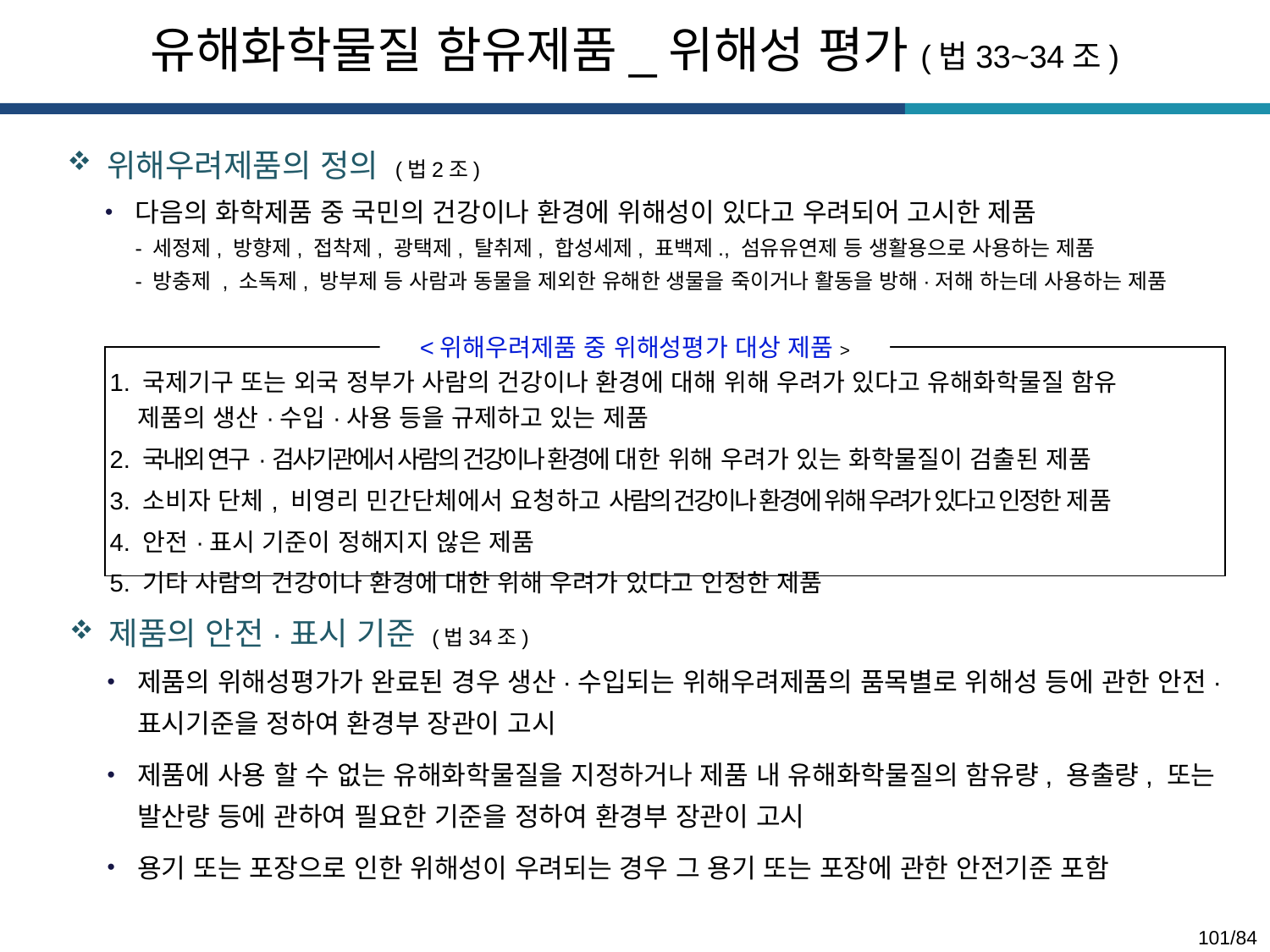

유해화학물질 함유제품_위해성 평가(법33~34조)
위해우려제품의 정의 (법2조)
다음의 화학제품 중 국민의 건강이나 환경에 위해성이 있다고 우려되어 고시한 제품
- 세정제, 방향제, 접착제, 광택제, 탈취제, 합성세제, 표백제., 섬유유연제 등 생활용으로 사용하는 제품
- 방충제 , 소독제, 방부제 등 사람과 동물을 제외한 유해한 생물을 죽이거나 활동을 방해·저해 하는데 사용하는 제품
<위해우려제품 중 위해성평가 대상 제품>
| 1. 국제기구 또는 외국 정부가 사람의 건강이나 환경에 대해 위해 우려가 있다고 유해화학물질 함유 제품의 생산·수입·사용 등을 규제하고 있는 제품 2. 국내외 연구·검사기관에서 사람의 건강이나 환경에 대한 위해 우려가 있는 화학물질이 검출된 제품 3. 소비자 단체, 비영리 민간단체에서 요청하고 사람의 건강이나 환경에 위해 우려가 있다고 인정한 제품 4. 안전·표시 기준이 정해지지 않은 제품 5. 기타 사람의 건강이나 환경에 대한 위해 우려가 있다고 인정한 제품 |
| --- |
제품의 안전·표시 기준 (법34조)
제품의 위해성평가가 완료된 경우 생산·수입되는 위해우려제품의 품목별로 위해성 등에 관한 안전·표시기준을 정하여 환경부 장관이 고시
제품에 사용 할 수 없는 유해화학물질을 지정하거나 제품 내 유해화학물질의 함유량, 용출량, 또는 발산량 등에 관하여 필요한 기준을 정하여 환경부 장관이 고시
용기 또는 포장으로 인한 위해성이 우려되는 경우 그 용기 또는 포장에 관한 안전기준 포함